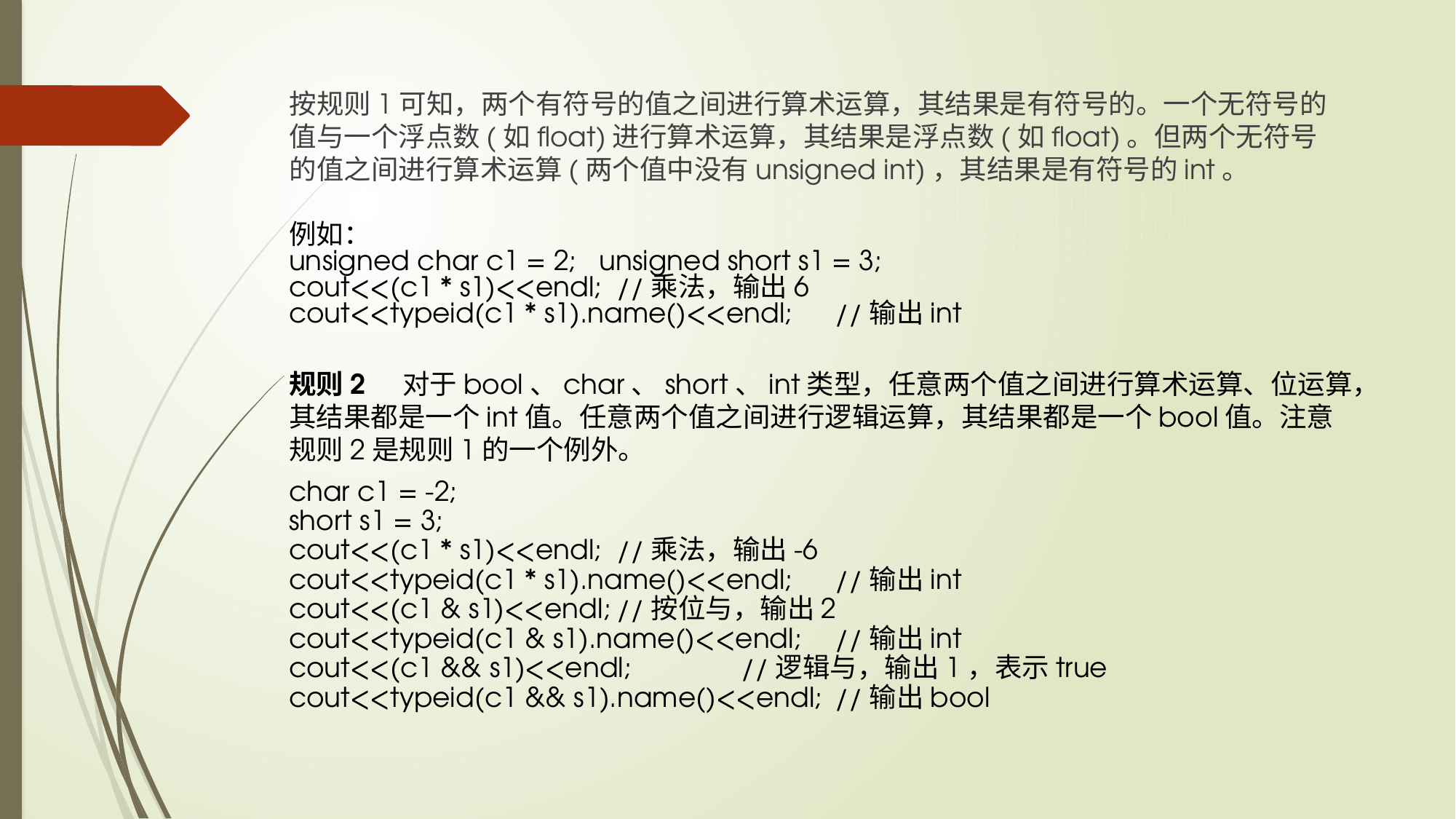

按规则1可知，两个有符号的值之间进行算术运算，其结果是有符号的。一个无符号的值与一个浮点数(如float)进行算术运算，其结果是浮点数(如float)。但两个无符号的值之间进行算术运算(两个值中没有unsigned int)，其结果是有符号的int。
例如：
unsigned char c1 = 2;   unsigned short s1 = 3;
cout<<(c1 * s1)<<endl;	//乘法，输出6
cout<<typeid(c1 * s1).name()<<endl;	//输出int
规则2    对于bool、char、short、int类型，任意两个值之间进行算术运算、位运算，其结果都是一个int值。任意两个值之间进行逻辑运算，其结果都是一个bool值。注意规则2是规则1的一个例外。
char c1 = -2;
short s1 = 3;
cout<<(c1 * s1)<<endl;	//乘法，输出-6
cout<<typeid(c1 * s1).name()<<endl;	//输出int
cout<<(c1 & s1)<<endl;	//按位与，输出2
cout<<typeid(c1 & s1).name()<<endl;	//输出int
cout<<(c1 && s1)<<endl;	  //逻辑与，输出1，表示true
cout<<typeid(c1 && s1).name()<<endl;	//输出bool